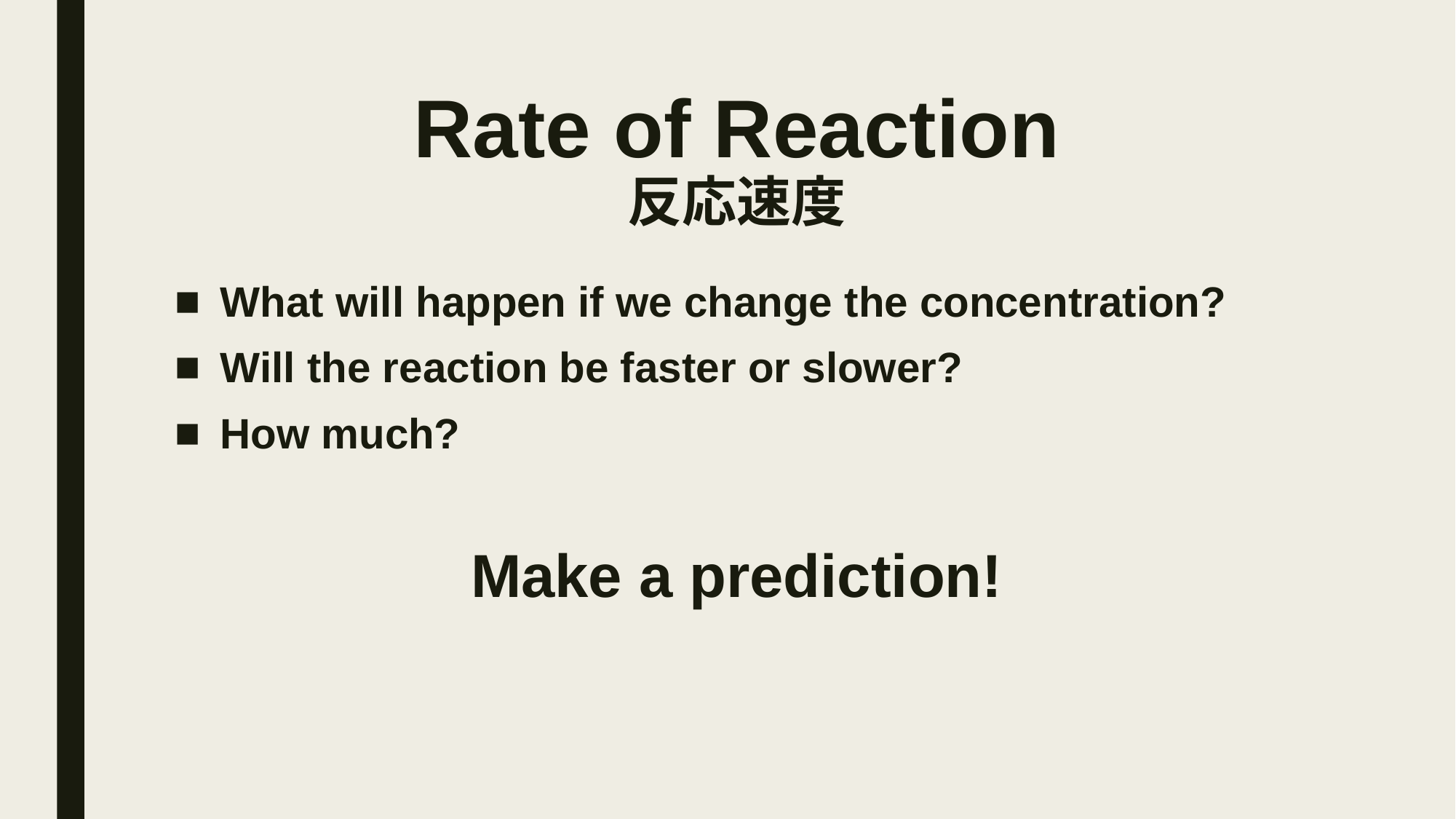

# Rate of Reaction 反応速度
What will happen if we change the concentration?
Will the reaction be faster or slower?
How much?

Make a prediction!